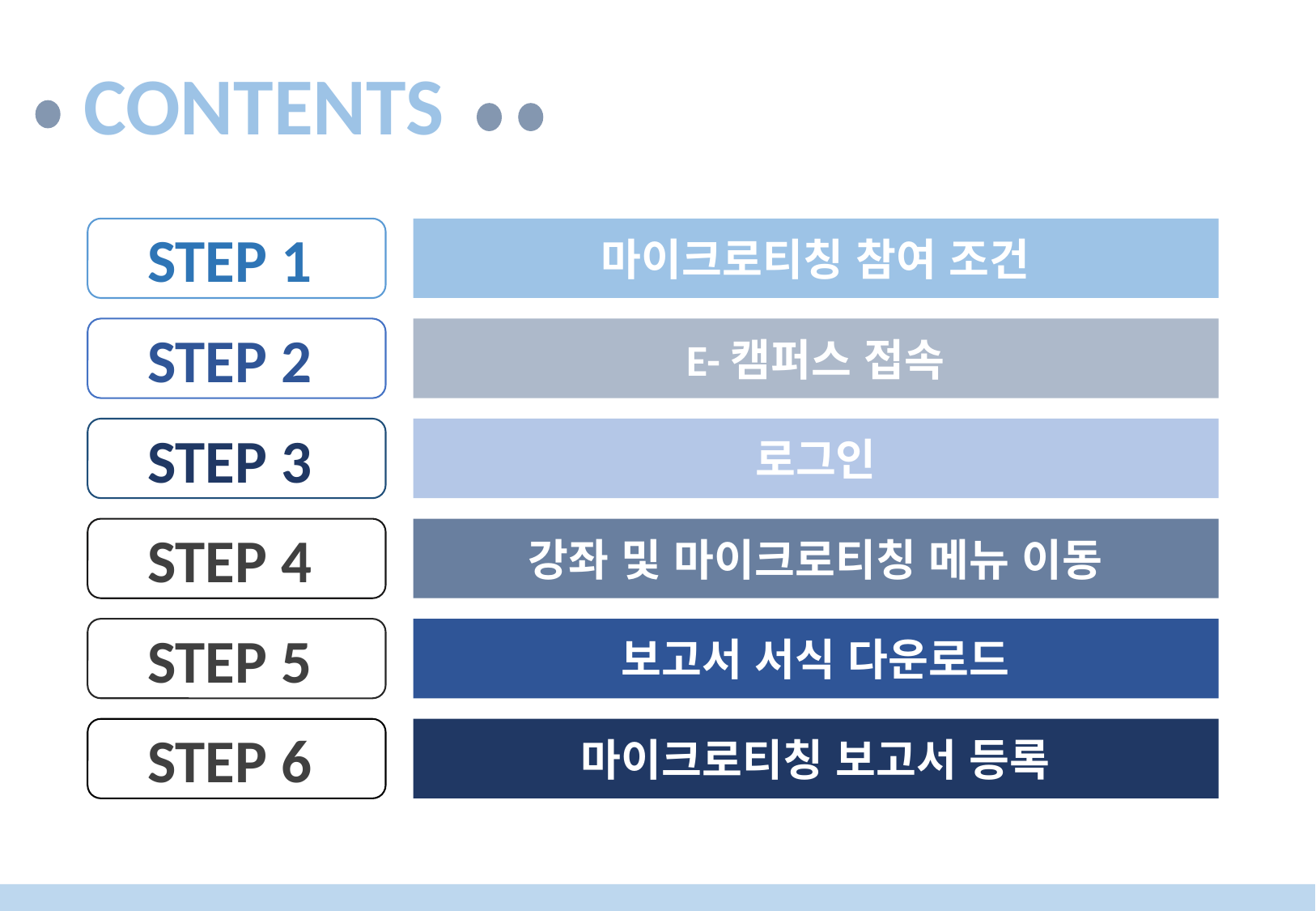

CONTENTS

STEP 1
마이크로티칭 참여 조건
STEP 2
E-캠퍼스 접속
STEP 3
로그인
STEP 4
강좌 및 마이크로티칭 메뉴 이동
STEP 5
보고서 서식 다운로드
STEP 6
마이크로티칭 보고서 등록